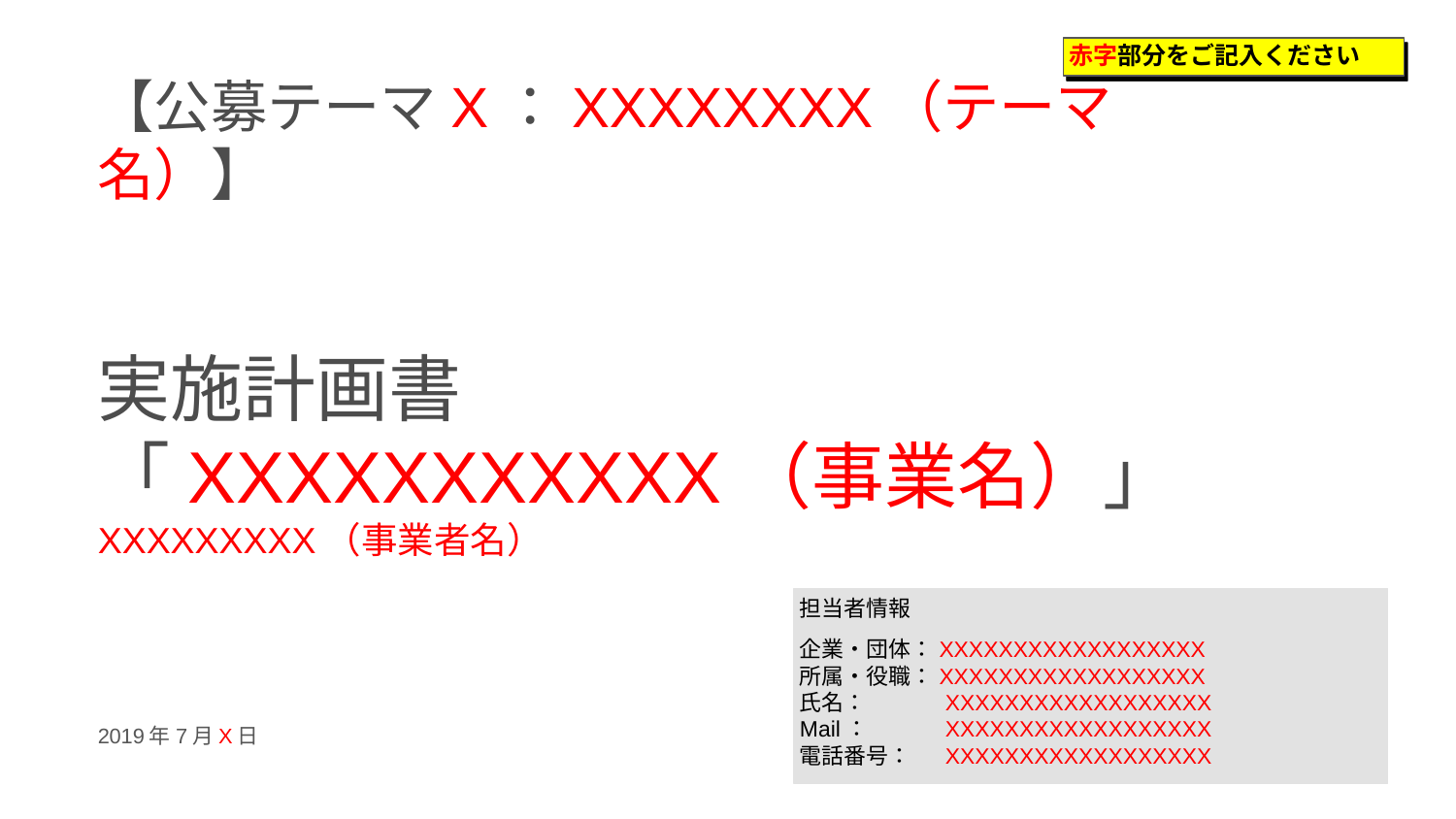

赤字部分をご記入ください
# 【公募テーマX：XXXXXXXX（テーマ名）】 実施計画書 「XXXXXXXXXXX（事業名）」 XXXXXXXXX（事業者名）
担当者情報

企業・団体：XXXXXXXXXXXXXXXXXX
所属・役職：XXXXXXXXXXXXXXXXXX
氏名：	XXXXXXXXXXXXXXXXXX
Mail：	XXXXXXXXXXXXXXXXXX
電話番号：	XXXXXXXXXXXXXXXXXX
2019年7月X日